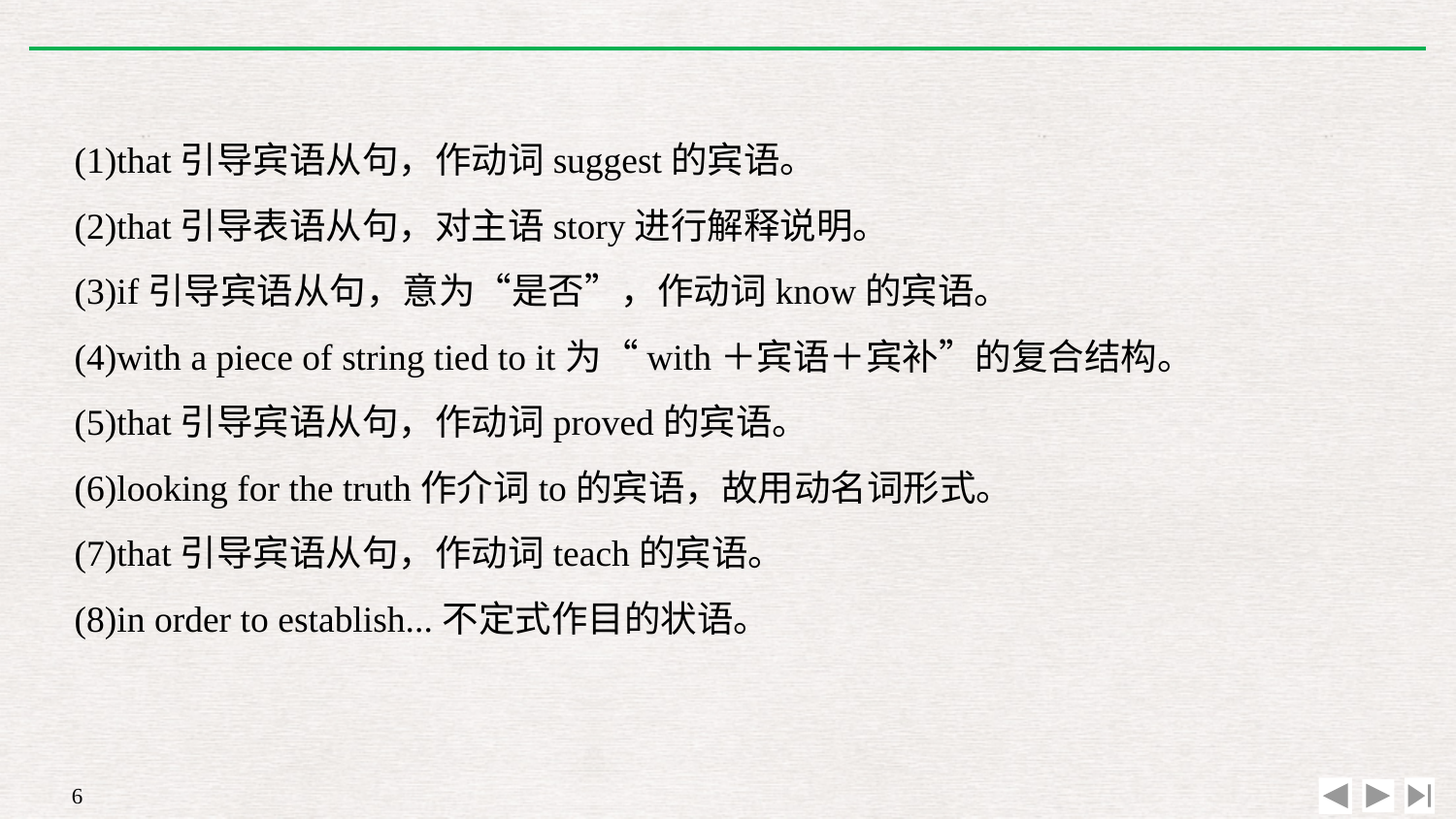

(1)that引导宾语从句，作动词suggest的宾语。
(2)that引导表语从句，对主语story进行解释说明。
(3)if引导宾语从句，意为“是否”，作动词know的宾语。
(4)with a piece of string tied to it为“with＋宾语＋宾补”的复合结构。
(5)that引导宾语从句，作动词proved的宾语。
(6)looking for the truth作介词to的宾语，故用动名词形式。
(7)that引导宾语从句，作动词teach的宾语。
(8)in order to establish...不定式作目的状语。